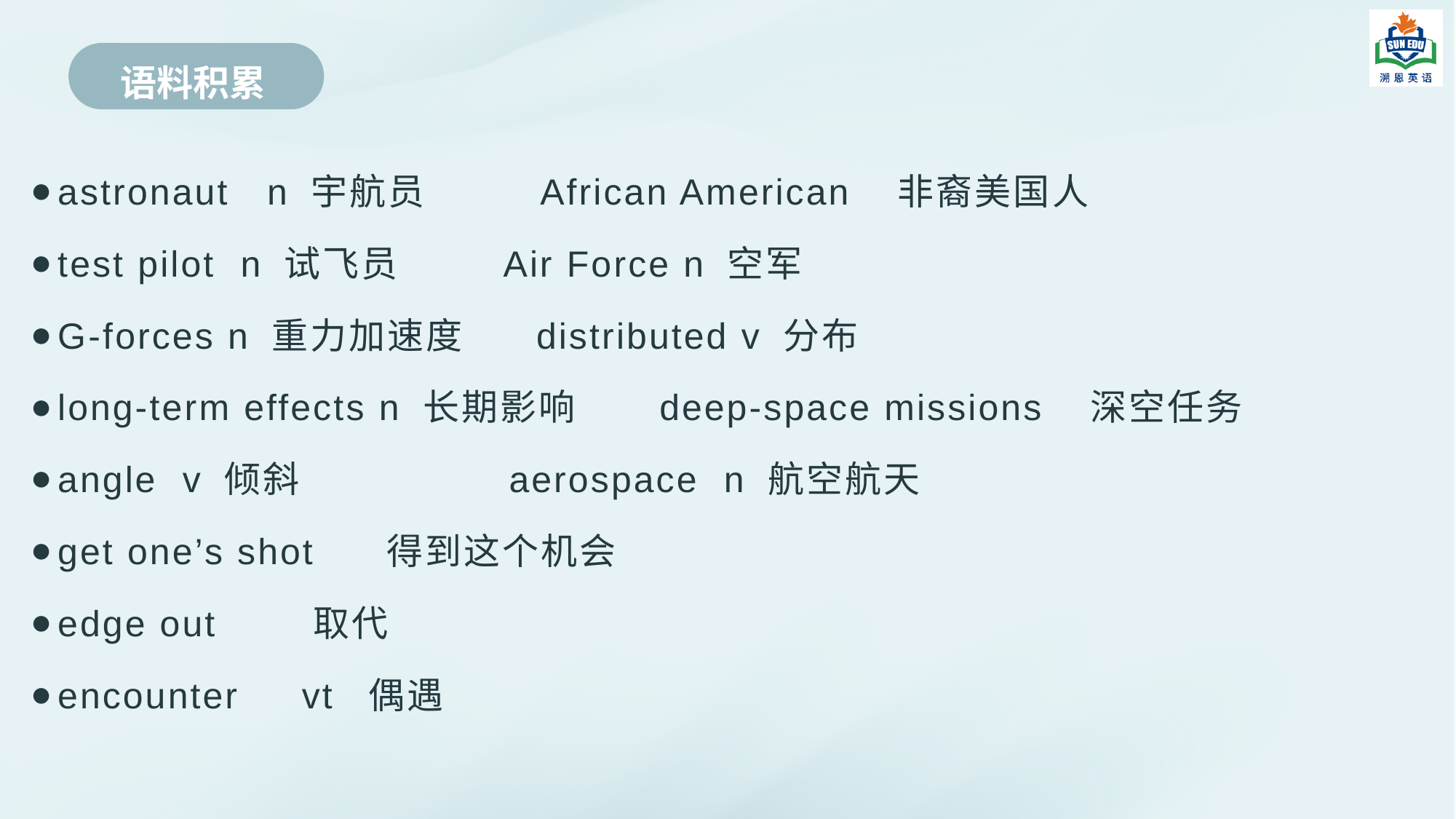

#

语料积累
astronaut   n 宇航员          African American   非裔美国人
test pilot  n 试飞员         Air Force n 空军
G-forces n 重力加速度      distributed v 分布
long-term effects n 长期影响       deep-space missions   深空任务
angle  v 倾斜                   aerospace  n 航空航天
get one’s shot     得到这个机会
edge out       取代
encounter     vt  偶遇